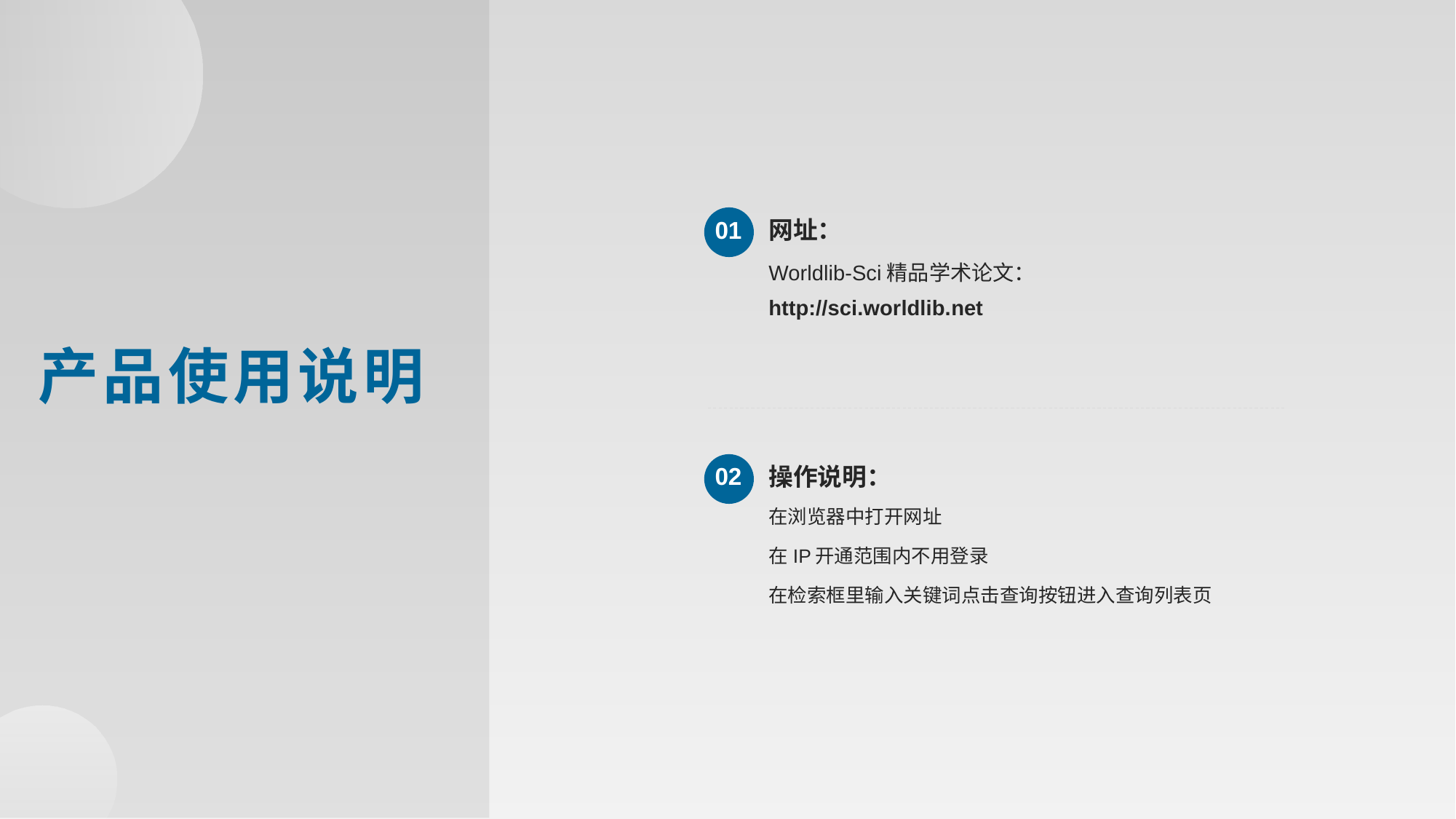

网址：

01
产品使用说明
Worldlib-Sci精品学术论文：
http://sci.worldlib.net
操作说明：

02
在浏览器中打开网址
在IP开通范围内不用登录
在检索框里输入关键词点击查询按钮进入查询列表页